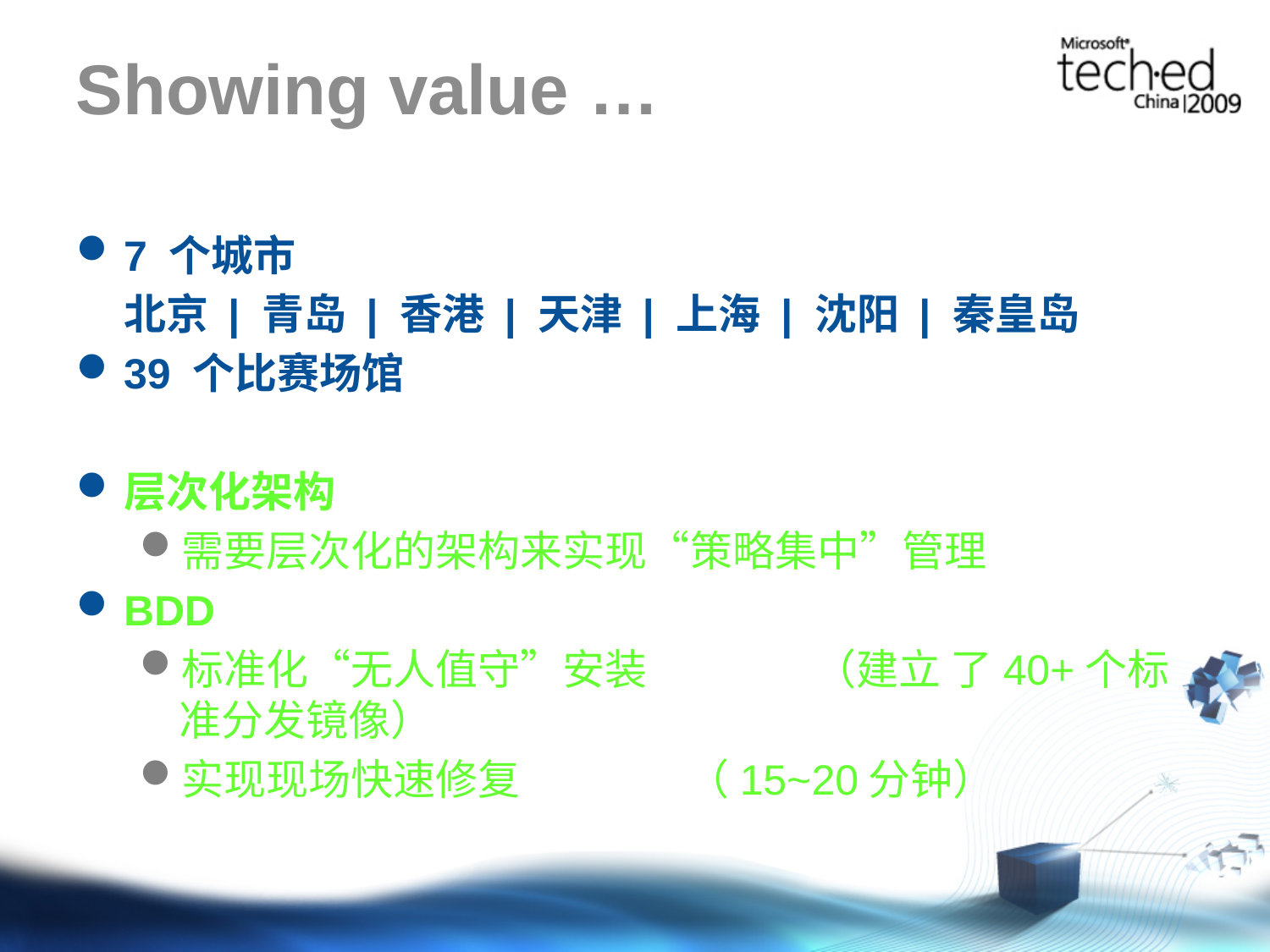

# Showing value …
7 个城市
	北京 | 青岛 | 香港 | 天津 | 上海 | 沈阳 | 秦皇岛
39 个比赛场馆

层次化架构
需要层次化的架构来实现“策略集中”管理
BDD
标准化“无人值守”安装		（建立 了40+个标准分发镜像）
实现现场快速修复		（15~20分钟）